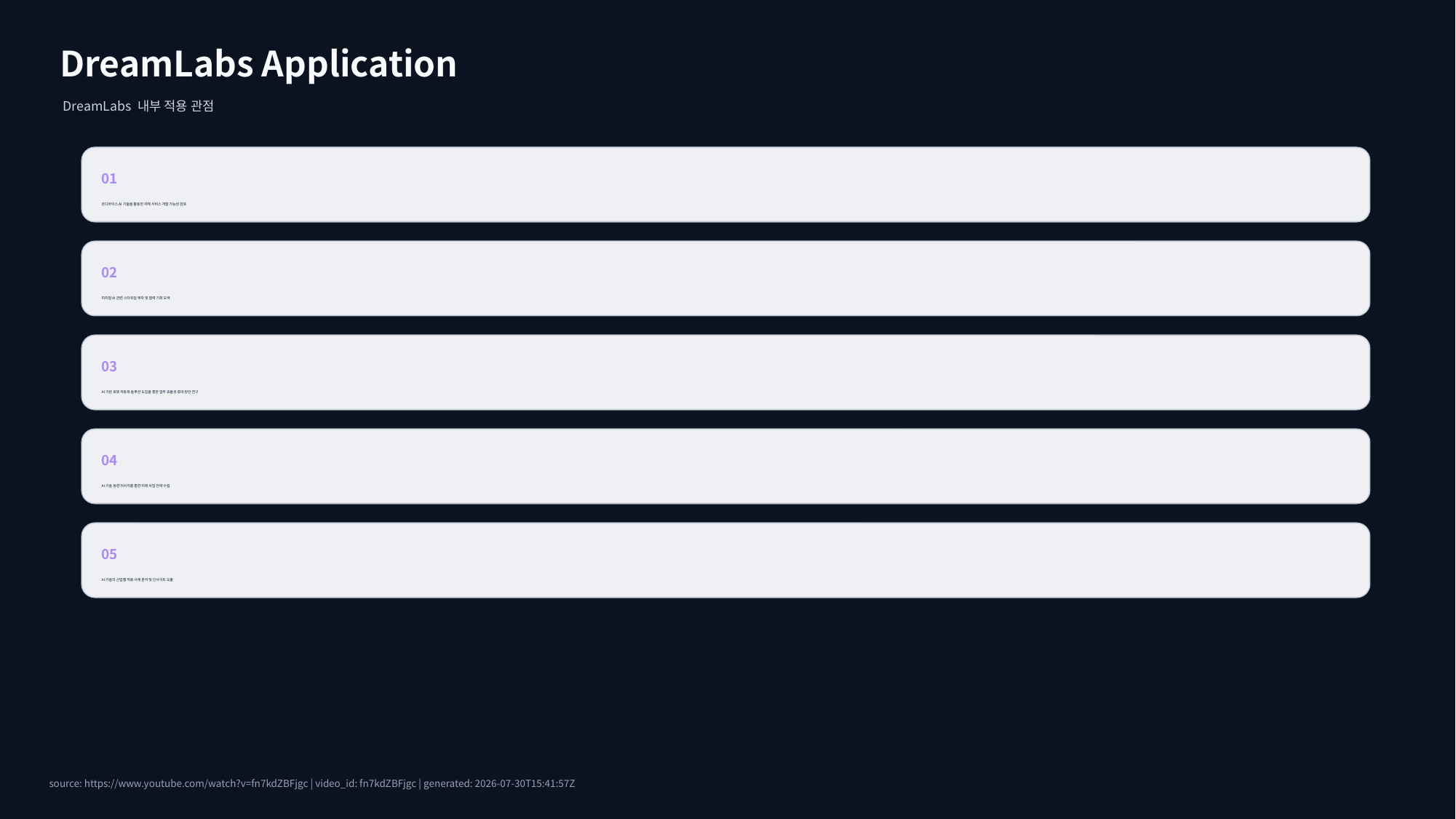

DreamLabs Application
DreamLabs 내부 적용 관점

01
온디바이스 AI 기술을 활용한 자체 서비스 개발 가능성 검토

02
피지컬 AI 관련 스타트업 투자 및 협력 기회 모색

03
AI 기반 로봇 자동화 솔루션 도입을 통한 업무 효율성 증대 방안 연구

04
AI 기술 동향 리서치를 통한 미래 사업 전략 수립

05
AI 기술의 산업별 적용 사례 분석 및 인사이트 도출
source: https://www.youtube.com/watch?v=fn7kdZBFjgc | video_id: fn7kdZBFjgc | generated: 2026-07-30T15:41:57Z